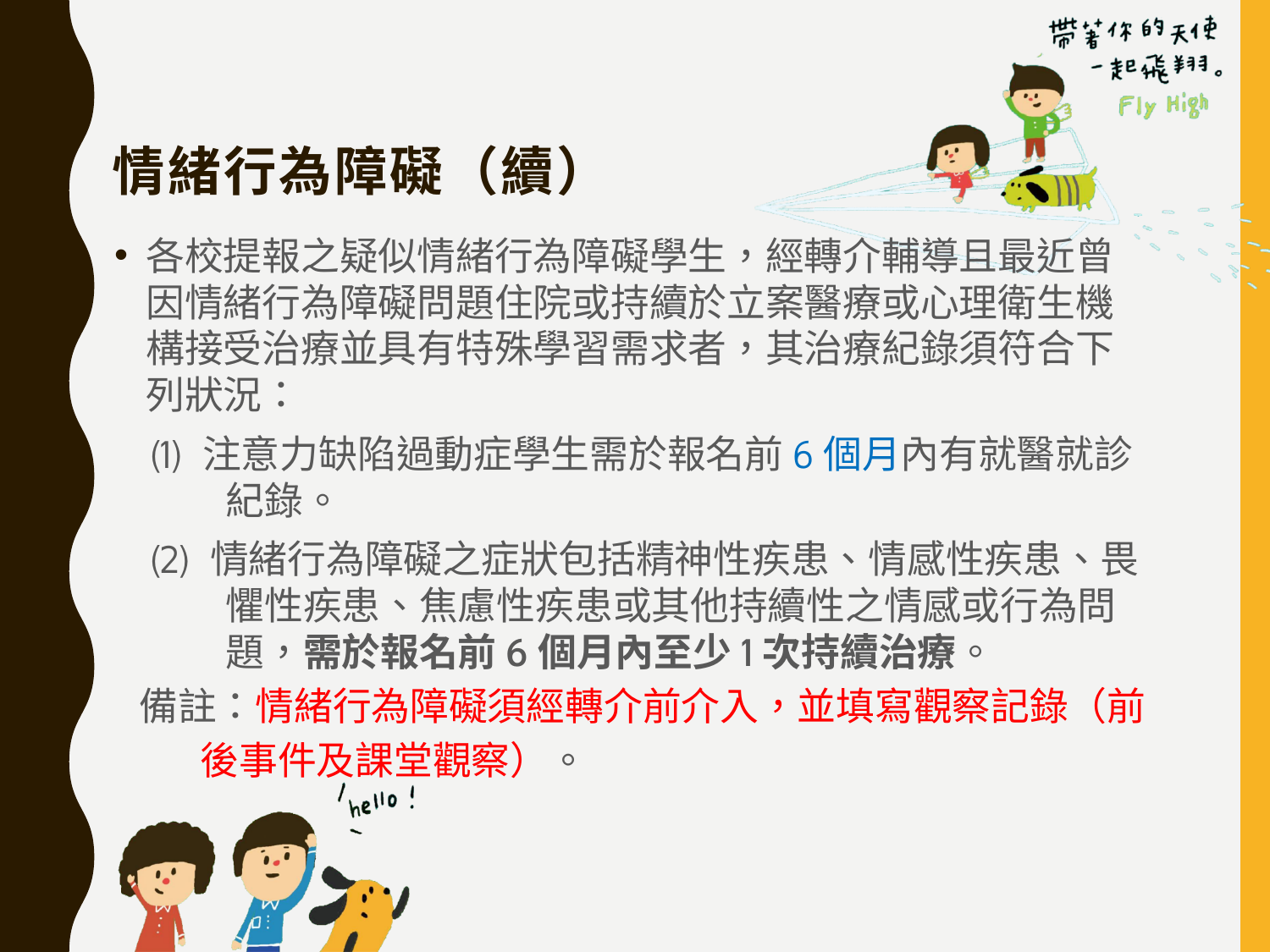

# 情緒行為障礙（續）
各校提報之疑似情緒行為障礙學生，經轉介輔導且最近曾因情緒行為障礙問題住院或持續於立案醫療或心理衛生機構接受治療並具有特殊學習需求者，其治療紀錄須符合下列狀況：
(1) 注意力缺陷過動症學生需於報名前6個月內有就醫就診紀錄。
(2) 情緒行為障礙之症狀包括精神性疾患、情感性疾患、畏懼性疾患、焦慮性疾患或其他持續性之情感或行為問題，需於報名前6個月內至少1次持續治療。
備註：情緒行為障礙須經轉介前介入，並填寫觀察記錄（前
      後事件及課堂觀察）。